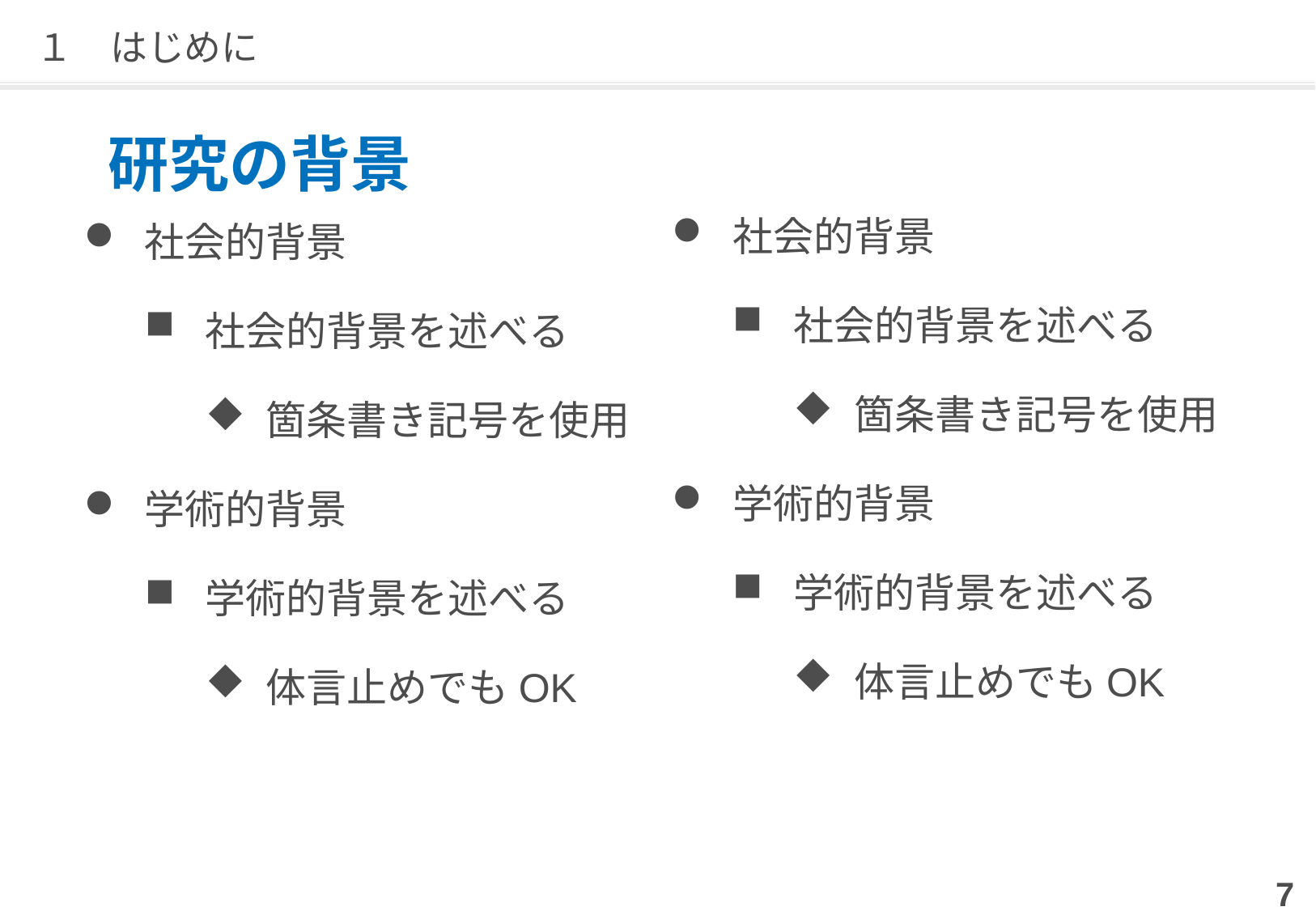

# １　はじめに
研究の背景
社会的背景
社会的背景を述べる
箇条書き記号を使用
学術的背景
学術的背景を述べる
体言止めでもOK
社会的背景
社会的背景を述べる
箇条書き記号を使用
学術的背景
学術的背景を述べる
体言止めでもOK
7